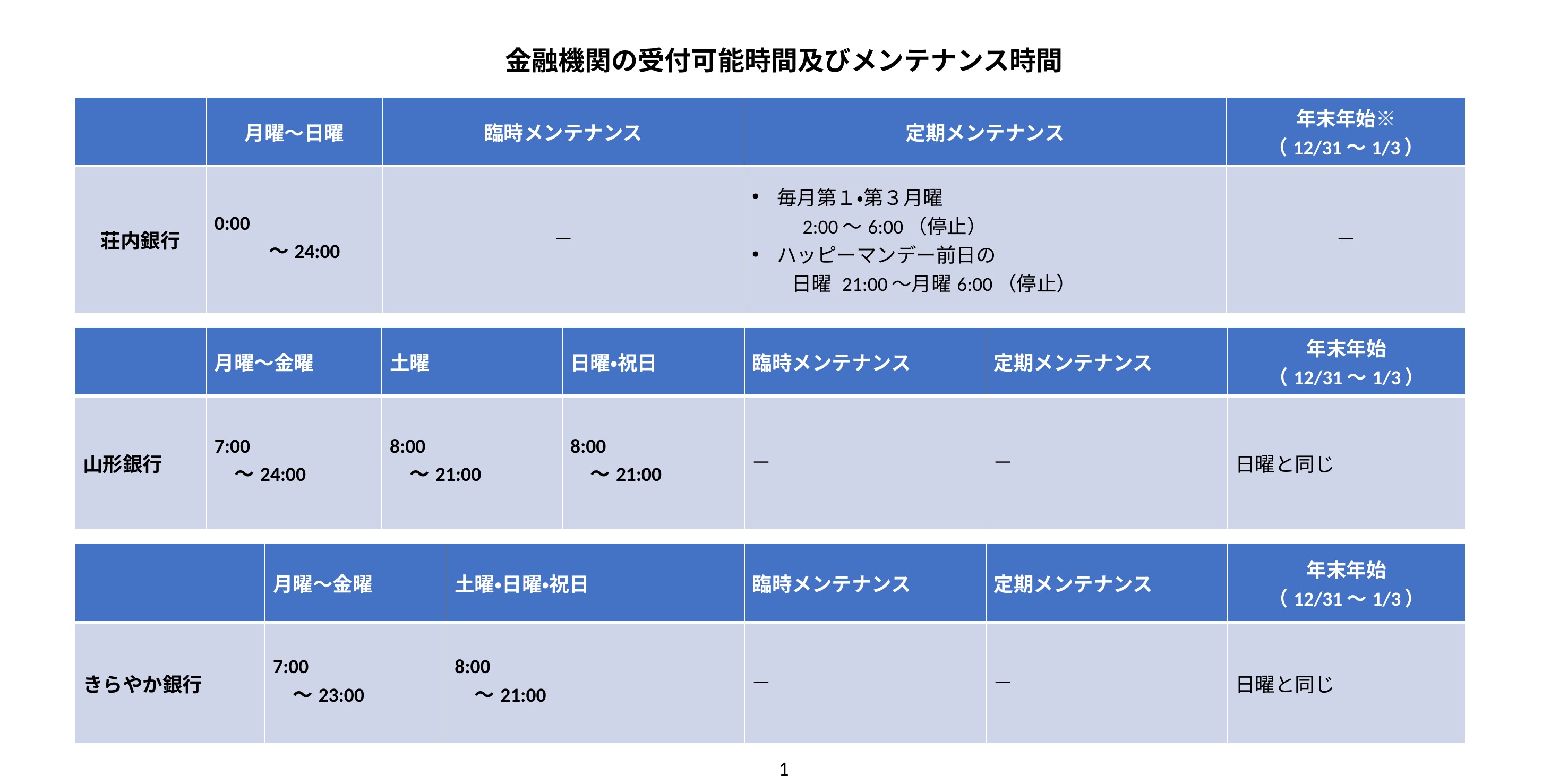

金融機関の受付可能時間及びメンテナンス時間
|  | 月曜～日曜 | 臨時メンテナンス | 定期メンテナンス | 年末年始※ （12/31～1/3） |
| --- | --- | --- | --- | --- |
| 荘内銀行 | 0:00 　～24:00 | — | 毎月第１・第３月曜 　2:00～6:00（停止） ハッピーマンデー前日の 　　日曜 21:00～月曜6:00（停止） | — |
|  | 月曜～金曜 | 土曜 | 日曜・祝日 | 臨時メンテナンス | 定期メンテナンス | 年末年始 （12/31～1/3） |
| --- | --- | --- | --- | --- | --- | --- |
| 山形銀行 | 7:00 　～24:00 | 8:00 　～21:00 | 8:00 　～21:00 | — | — | 日曜と同じ |
|  | 月曜～金曜 | 土曜・日曜・祝日 | 臨時メンテナンス | 定期メンテナンス | 年末年始 （12/31～1/3） |
| --- | --- | --- | --- | --- | --- |
| きらやか銀行 | 7:00 　～23:00 | 8:00 　～21:00 | — | — | 日曜と同じ |
1